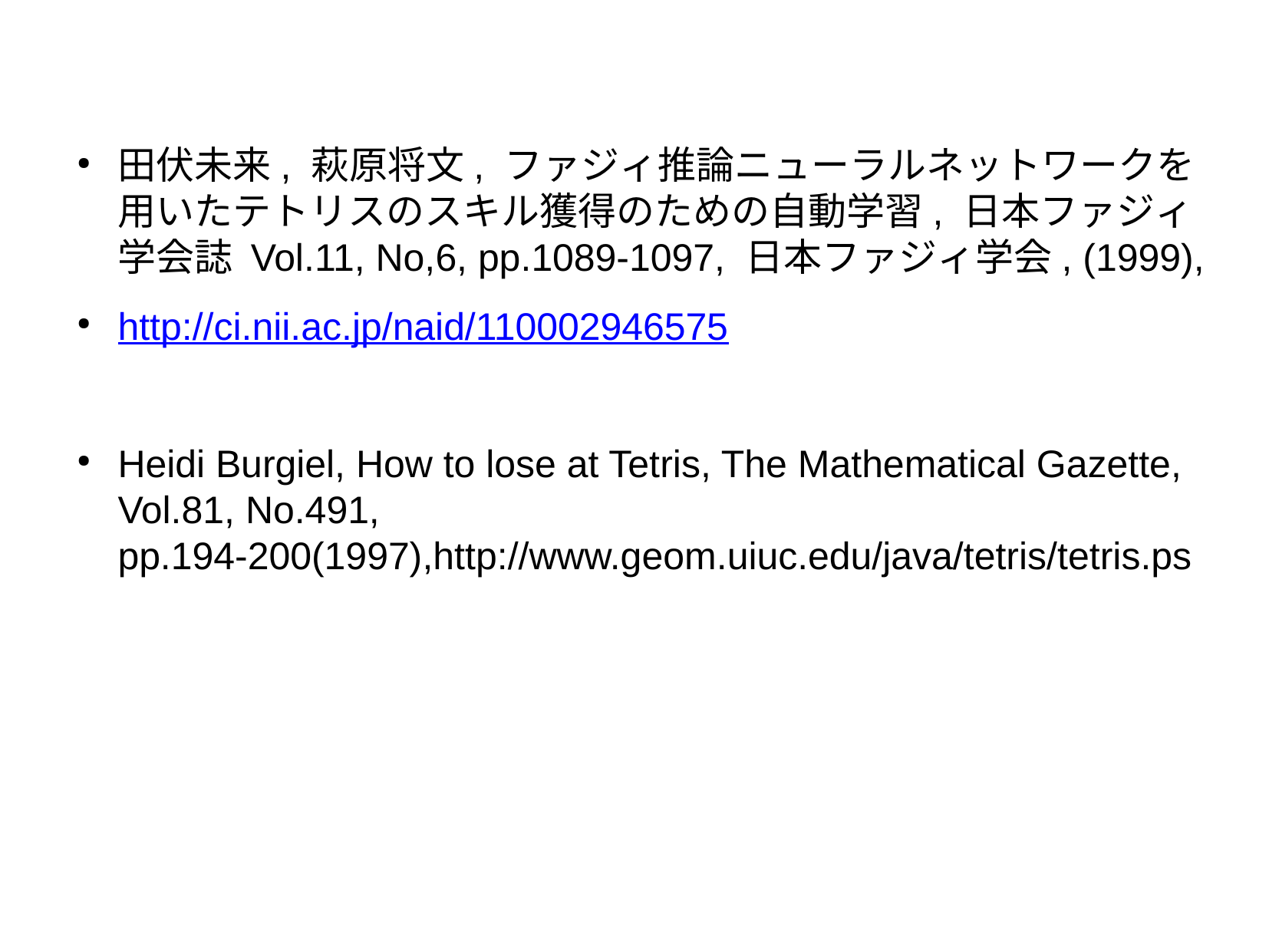

田伏未来, 萩原将文, ファジィ推論ニューラルネットワークを用いたテトリスのスキル獲得のための自動学習, 日本ファジィ学会誌 Vol.11, No,6, pp.1089-1097, 日本ファジィ学会, (1999),
http://ci.nii.ac.jp/naid/110002946575

Heidi Burgiel, How to lose at Tetris, The Mathematical Gazette, Vol.81, No.491, pp.194-200(1997),http://www.geom.uiuc.edu/java/tetris/tetris.ps